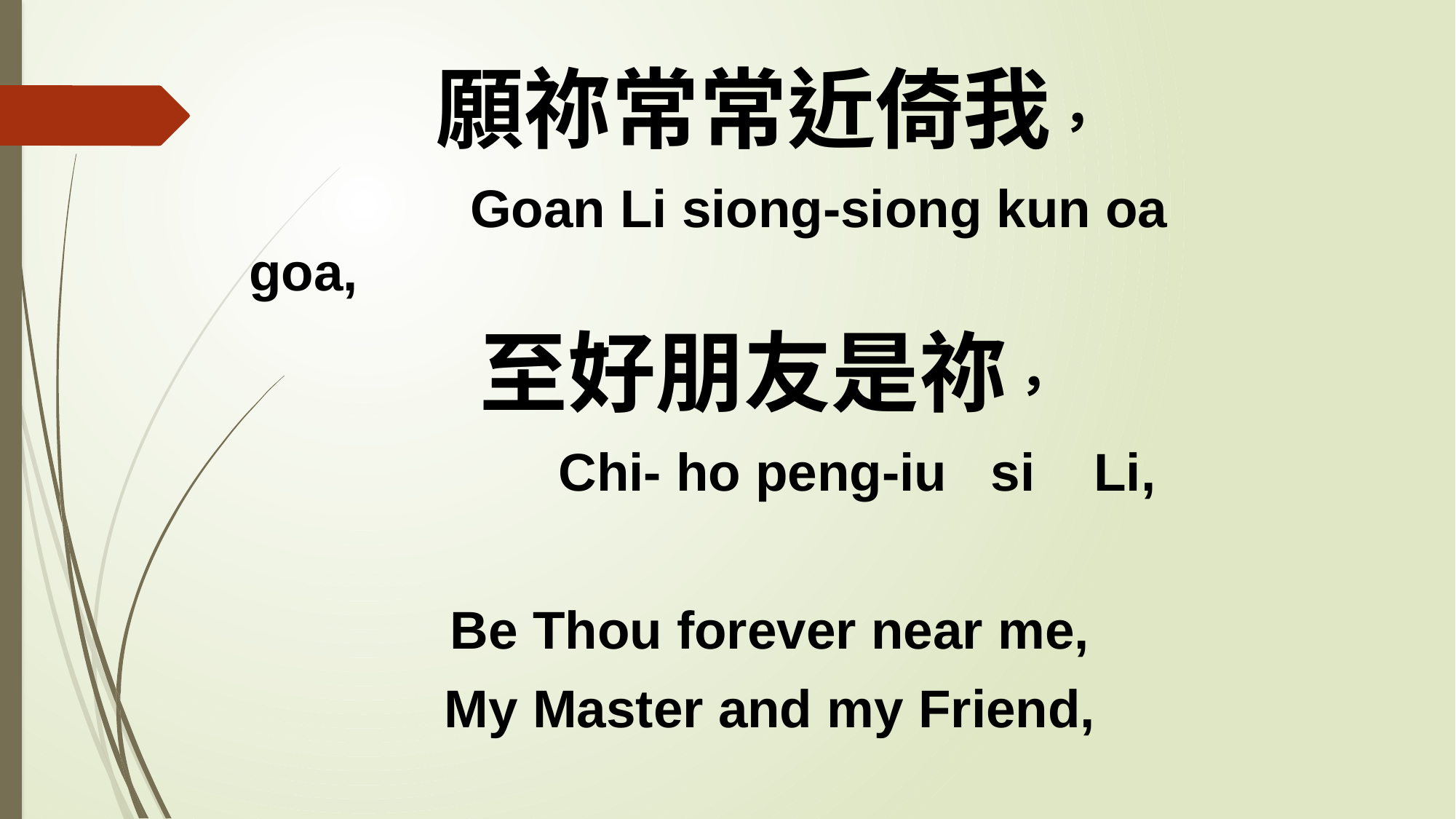

願祢常常近倚我，
               Goan Li siong-siong kun oa goa,
至好朋友是祢，
                     Chi- ho peng-iu   si    Li,

Be Thou forever near me,
My Master and my Friend,